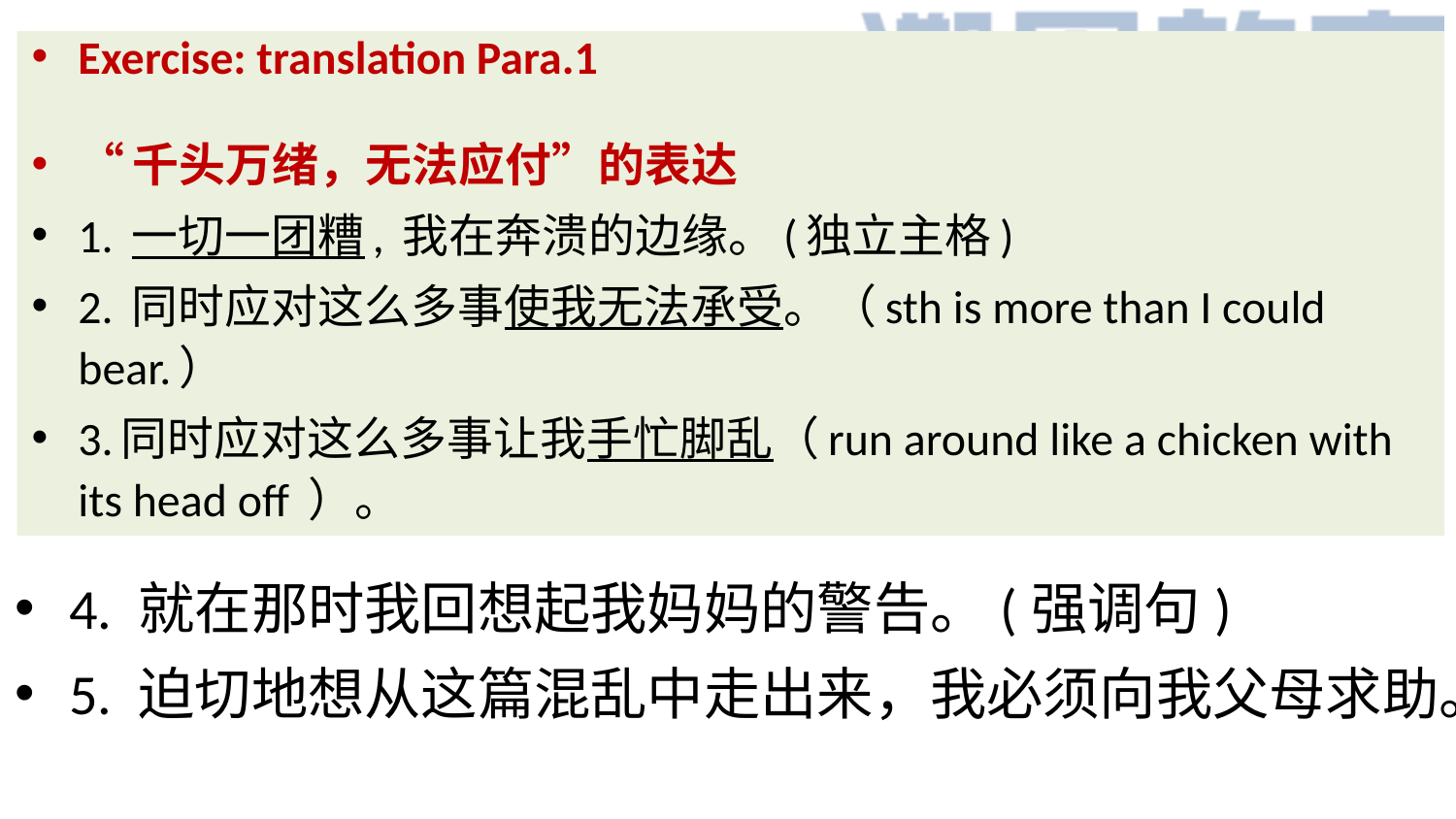

Exercise: translation Para.1

“千头万绪，无法应付”的表达
1. 一切一团糟, 我在奔溃的边缘。(独立主格)
2. 同时应对这么多事使我无法承受。（sth is more than I could bear.）
3.同时应对这么多事让我手忙脚乱（run around like a chicken with its head off ）。

4. 就在那时我回想起我妈妈的警告。(强调句)
5. 迫切地想从这篇混乱中走出来，我必须向我父母求助。